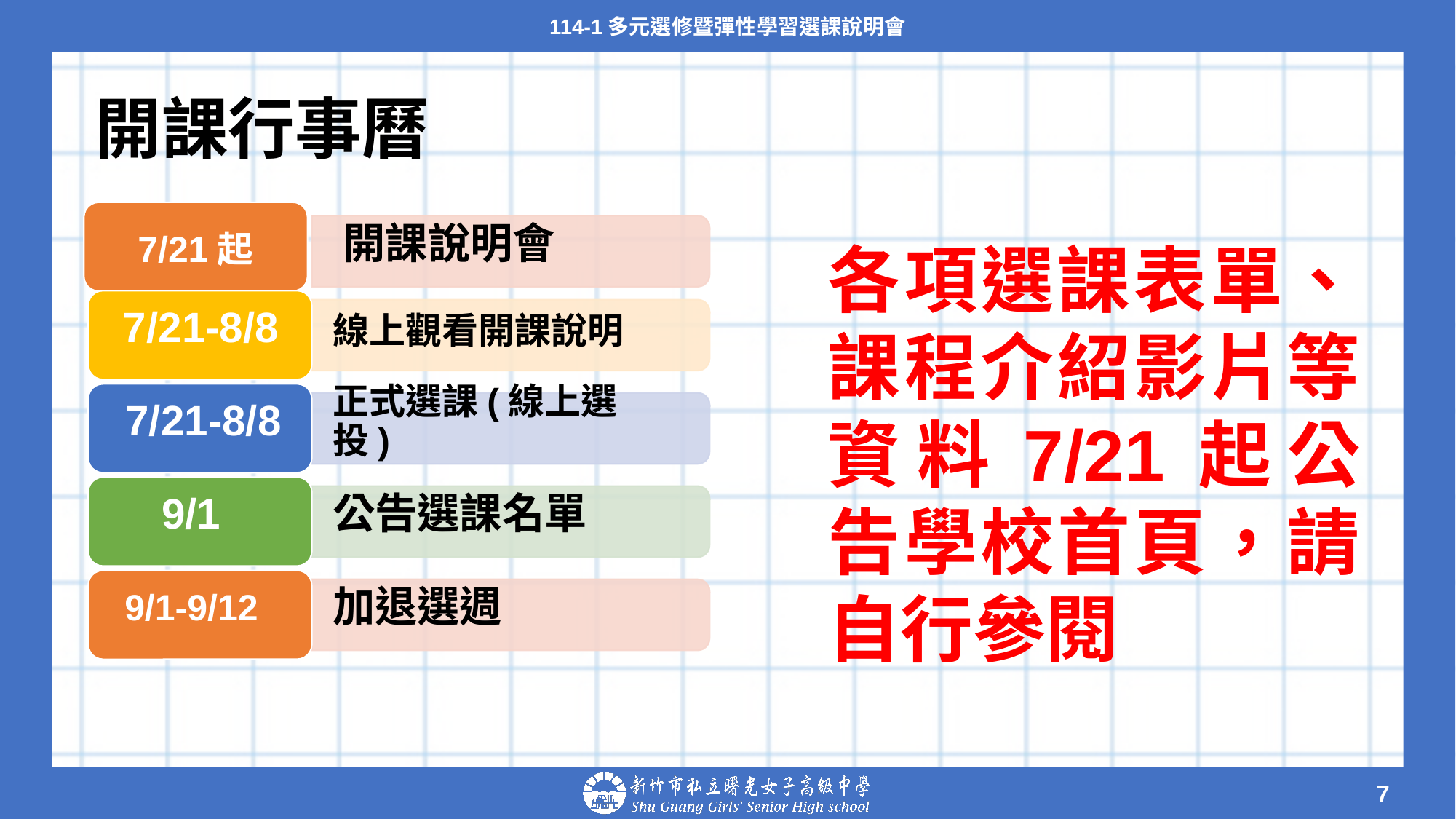

114-1多元選修暨彈性學習選課說明會
# 開課行事曆

7/21起
開課說明會

各項選課表單、課程介紹影片等資料7/21起公告學校首頁，請自行參閱
7/21-8/8
線上觀看開課說明
7/21-8/8
正式選課(線上選投)
9/1
公告選課名單
9/1-9/12
加退選週

7